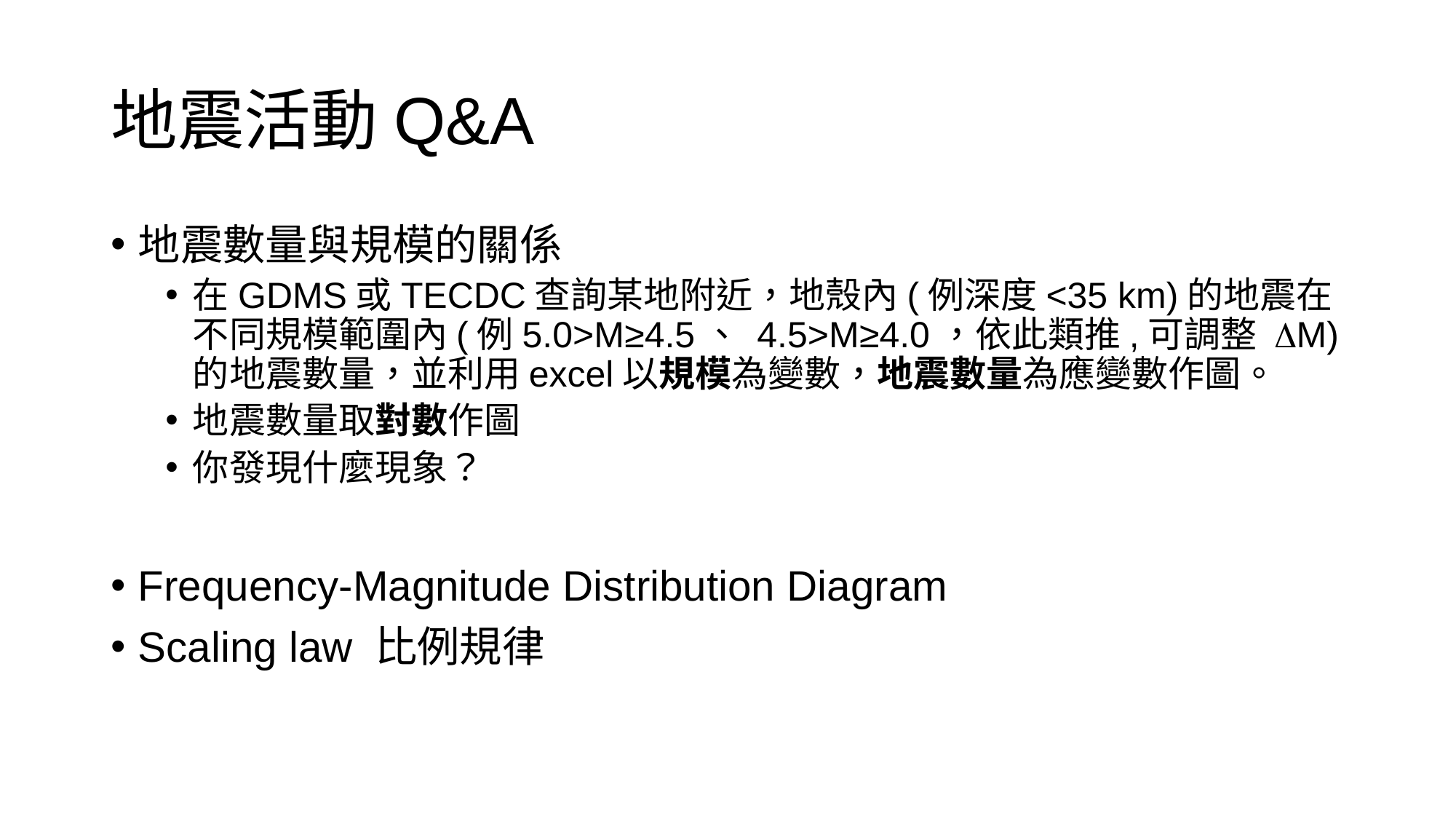

# 地震活動Q&A
地震數量與規模的關係
在GDMS或TECDC查詢某地附近，地殼內(例深度<35 km)的地震在不同規模範圍內(例5.0>M≥4.5、 4.5>M≥4.0，依此類推,可調整 ΔM)的地震數量，並利用excel以規模為變數，地震數量為應變數作圖。
地震數量取對數作圖
你發現什麼現象？

Frequency-Magnitude Distribution Diagram
Scaling law 比例規律